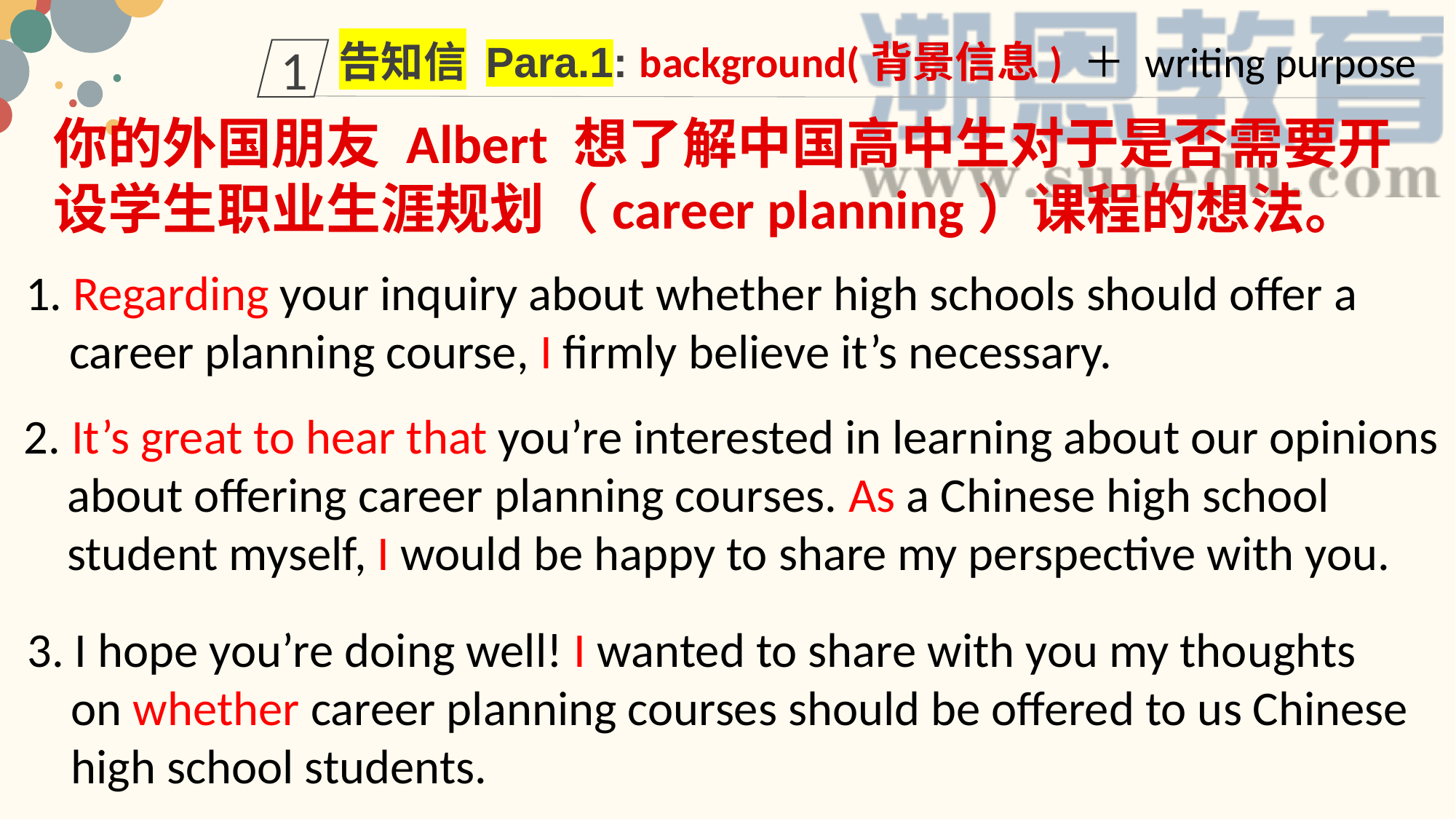

告知信 Para.1: background(背景信息) ＋ writing purpose
1
你的外国朋友 Albert 想了解中国高中生对于是否需要开设学生职业生涯规划（career planning）课程的想法。
1. Regarding your inquiry about whether high schools should offer a
    career planning course, I firmly believe it’s necessary.
2. It’s great to hear that you’re interested in learning about our opinions
    about offering career planning courses. As a Chinese high school
    student myself, I would be happy to share my perspective with you.
3. I hope you’re doing well! I wanted to share with you my thoughts
    on whether career planning courses should be offered to us Chinese
    high school students.